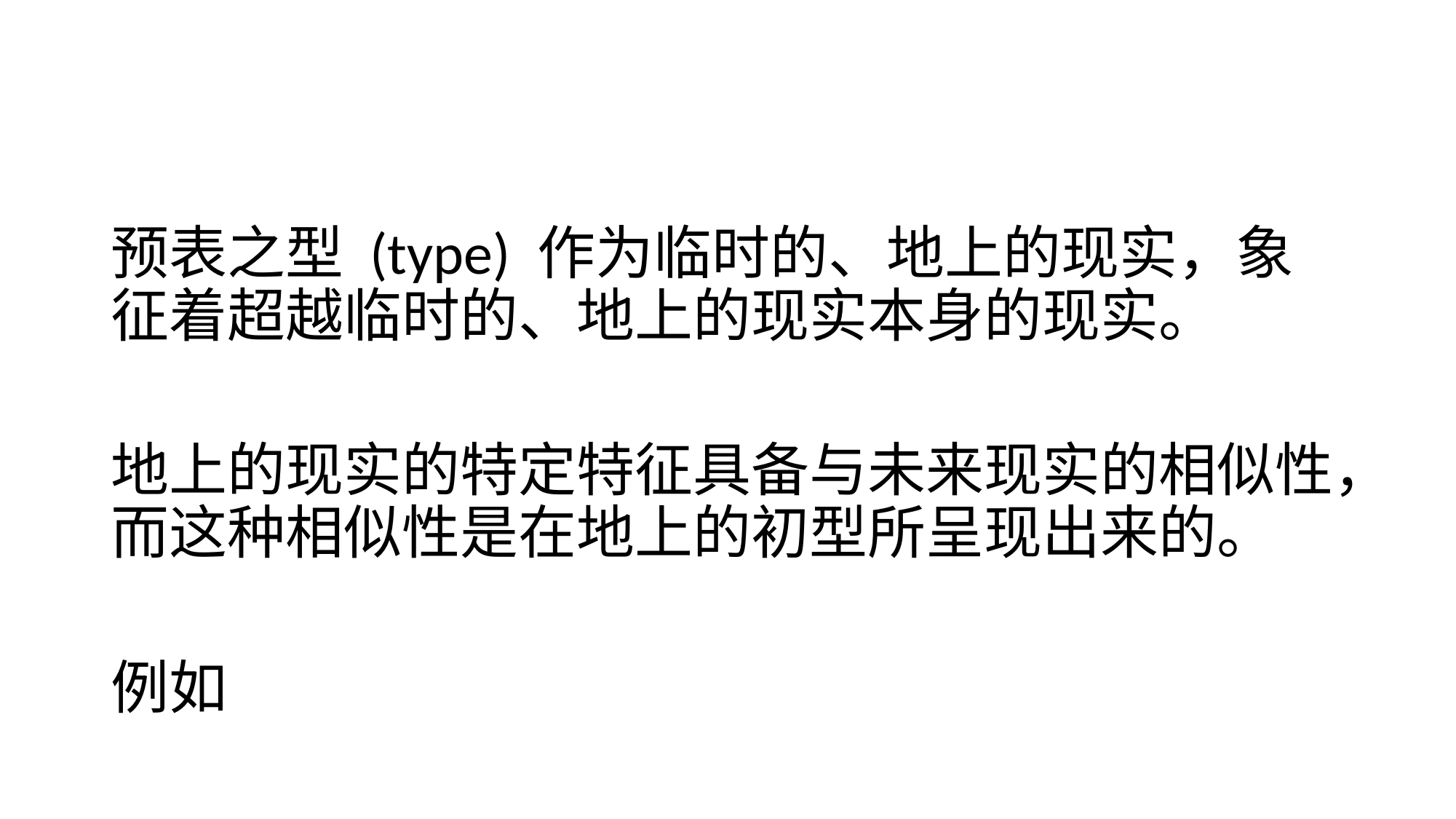

#
预表之型 (type) 作为临时的、地上的现实，象征着超越临时的、地上的现实本身的现实。

地上的现实的特定特征具备与未来现实的相似性，而这种相似性是在地上的初型所呈现出来的。

例如